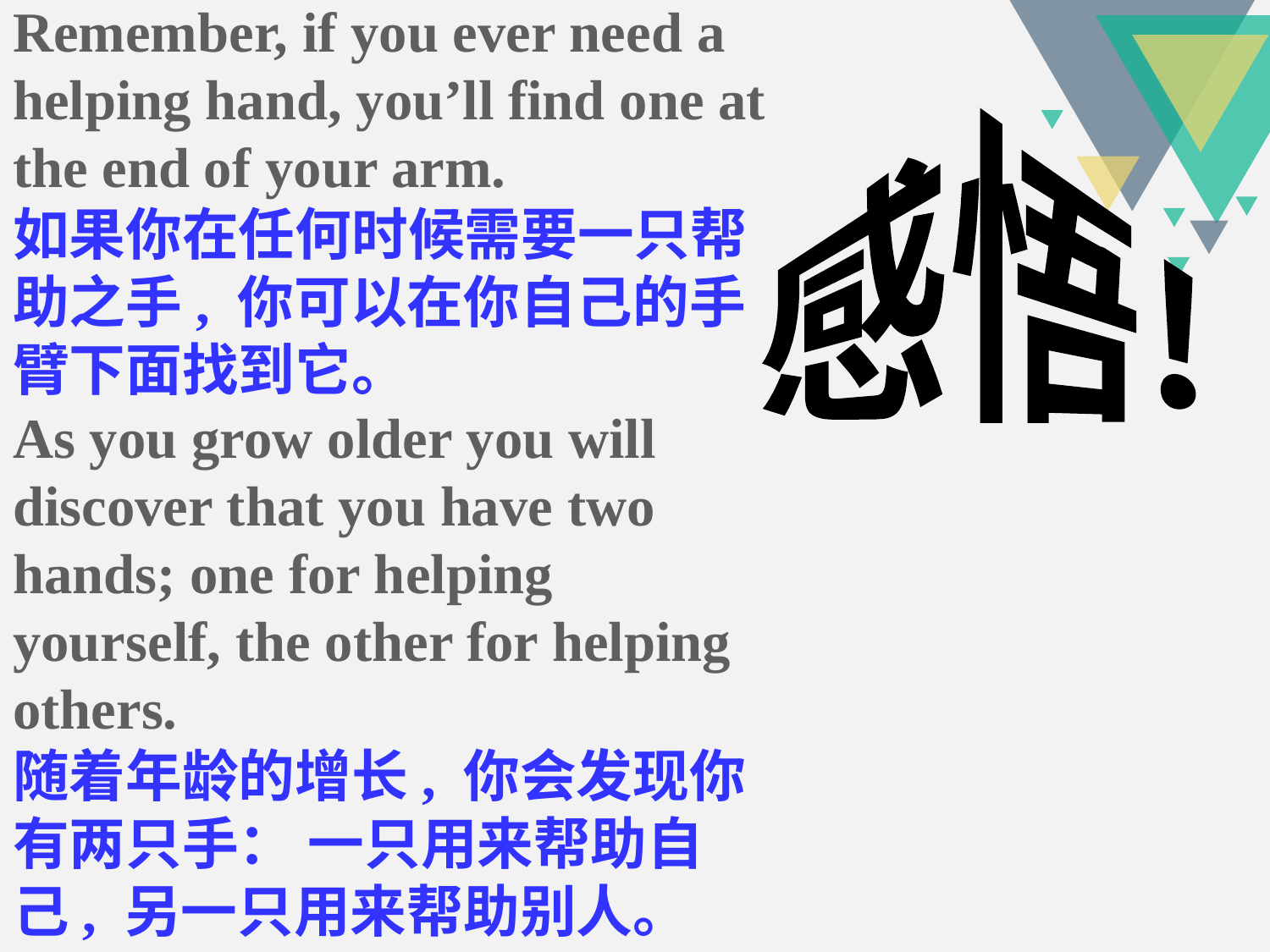

Remember, if you ever need a helping hand, you’ll find one at the end of your arm.
如果你在任何时候需要一只帮助之手, 你可以在你自己的手臂下面找到它。
As you grow older you will discover that you have two hands; one for helping yourself, the other for helping others.
随着年龄的增长, 你会发现你有两只手： 一只用来帮助自己, 另一只用来帮助别人。
感悟!